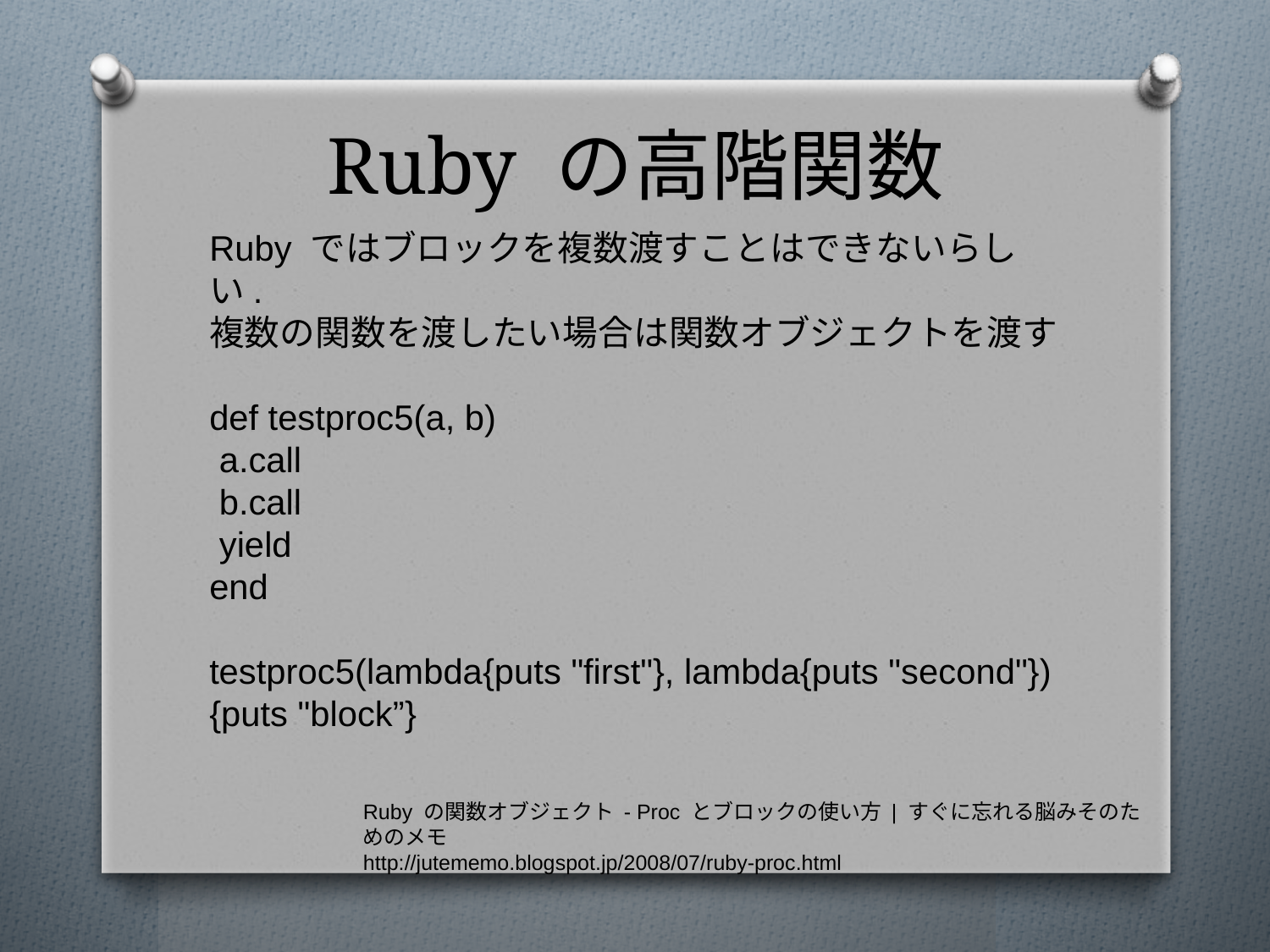

# Ruby の高階関数
﻿Ruby ではブロックを複数渡すことはできないらしい.
複数の関数を渡したい場合は関数オブジェクトを渡す

def testproc5(a, b)
 a.call
 b.call
 yield
end

testproc5(lambda{puts "first"}, lambda{puts "second"}){puts "block”}

Ruby の関数オブジェクト - Proc とブロックの使い方 | すぐに忘れる脳みそのためのメモ
http://jutememo.blogspot.jp/2008/07/ruby-proc.html